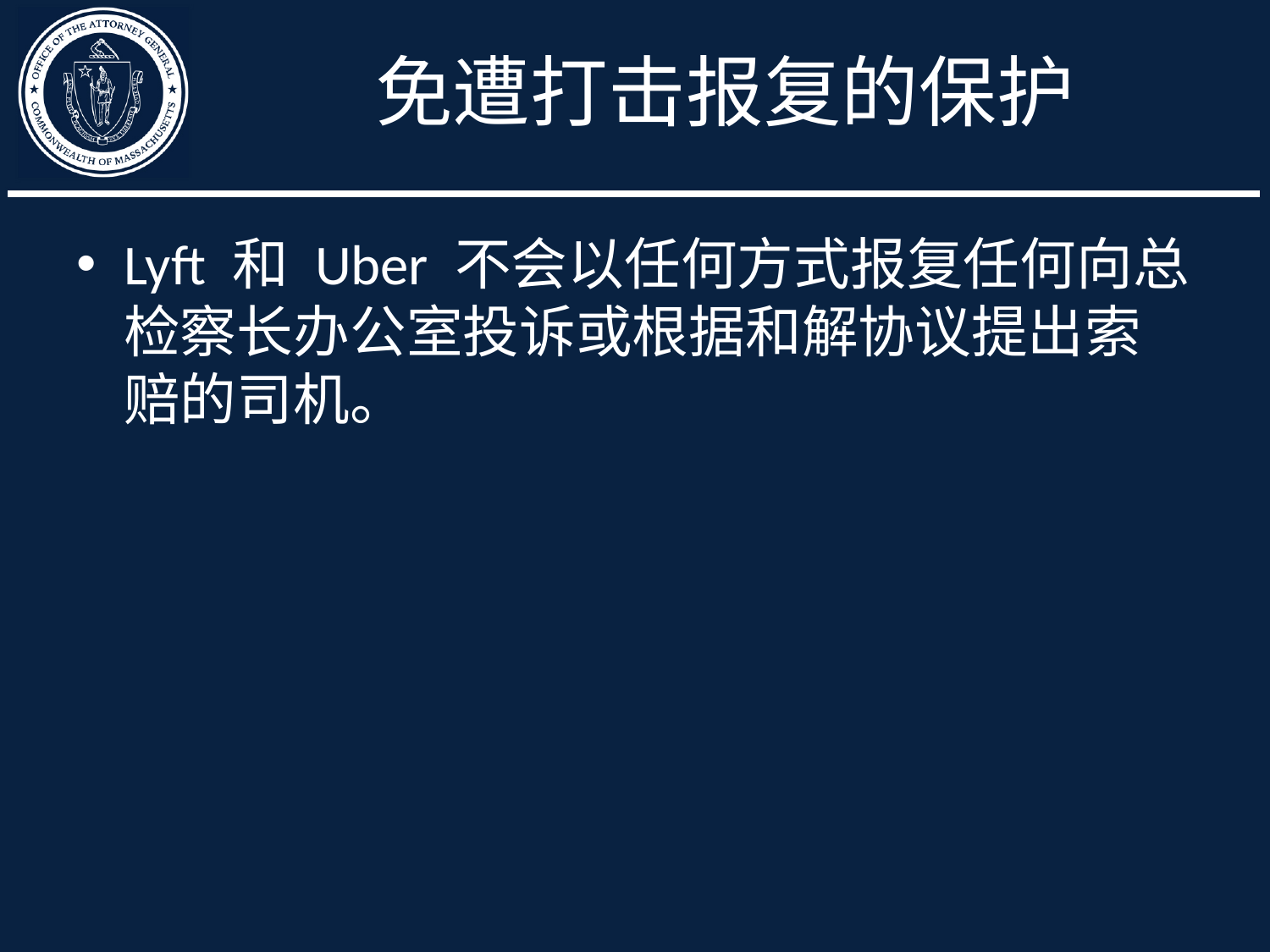

# 免遭打击报复的保护
Lyft 和 Uber 不会以任何方式报复任何向总检察长办公室投诉或根据和解协议提出索赔的司机。